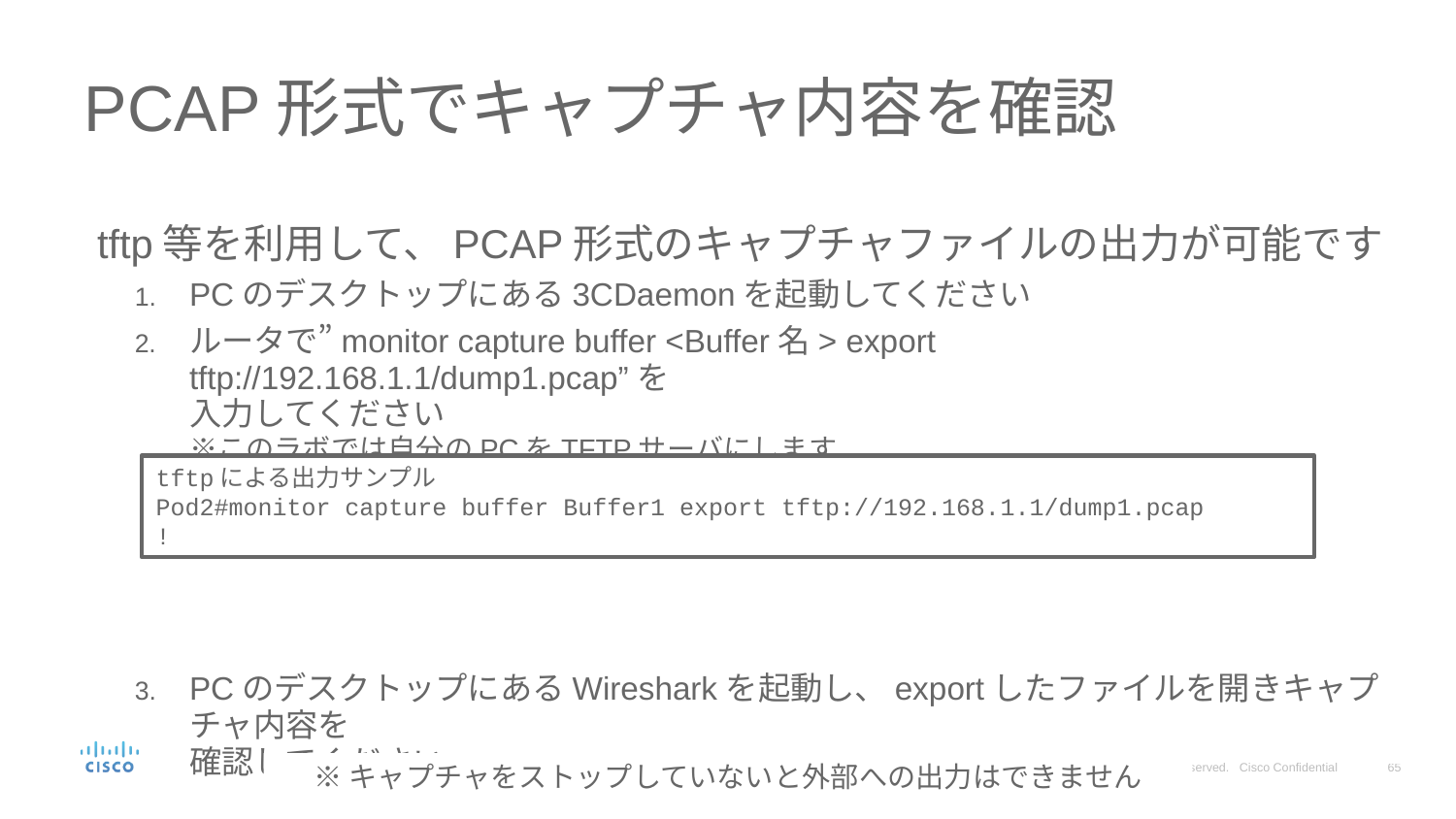

# PCAP形式でキャプチャ内容を確認
tftp等を利用して、PCAP形式のキャプチャファイルの出力が可能です
PCのデスクトップにある3CDaemonを起動してください
ルータで”monitor capture buffer <Buffer名> export tftp://192.168.1.1/dump1.pcap”を
入力してください
※このラボでは自分のPCをTFTPサーバにします

PCのデスクトップにあるWiresharkを起動し、exportしたファイルを開きキャプチャ内容を
確認してください

tftpによる出力サンプル
Pod2#monitor capture buffer Buffer1 export tftp://192.168.1.1/dump1.pcap
!
※キャプチャをストップしていないと外部への出力はできません